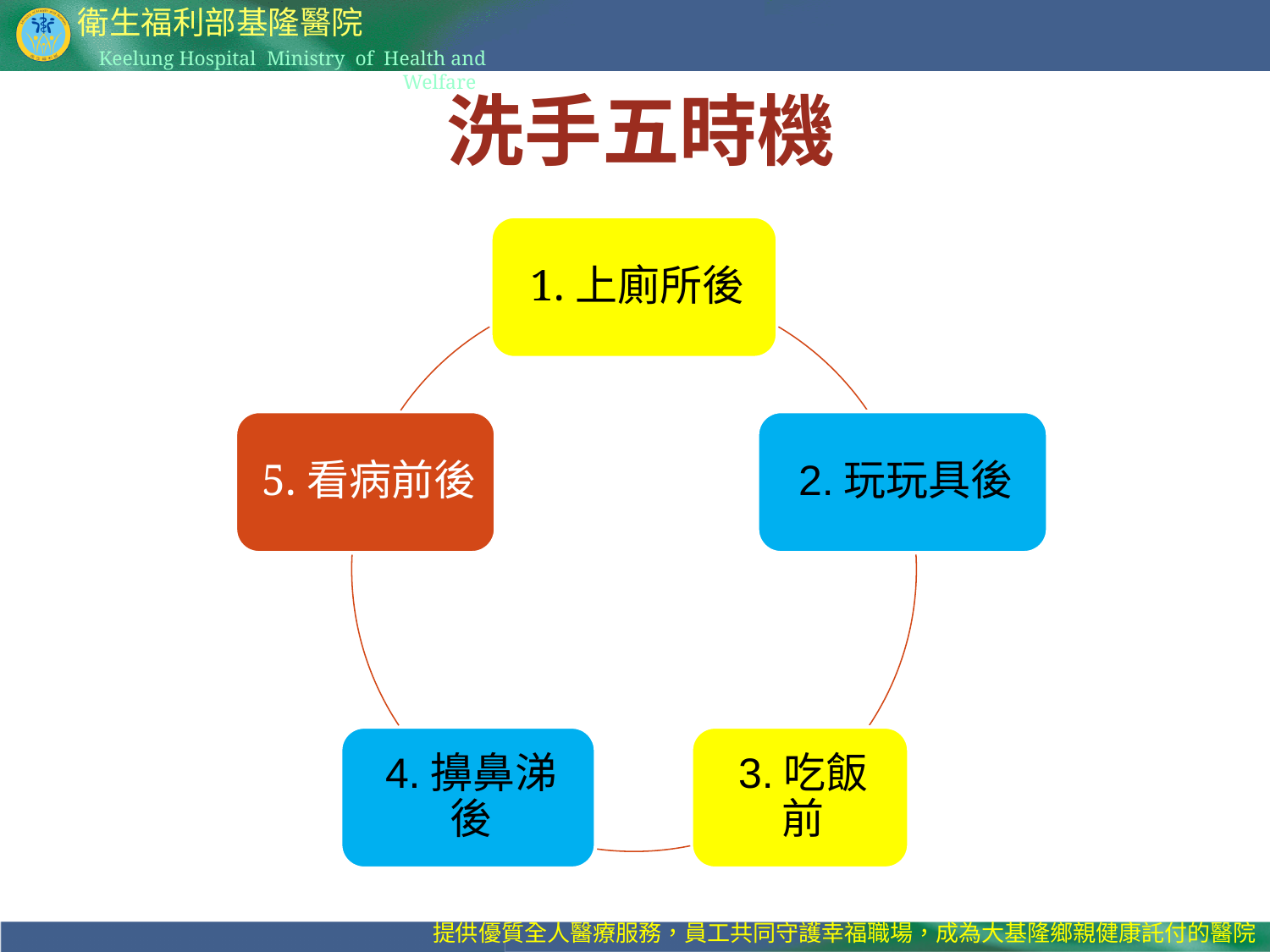

# 洗手五時機
1.上廁所後
2.玩玩具後
3.吃飯前
4.擤鼻涕後
5.看病前後